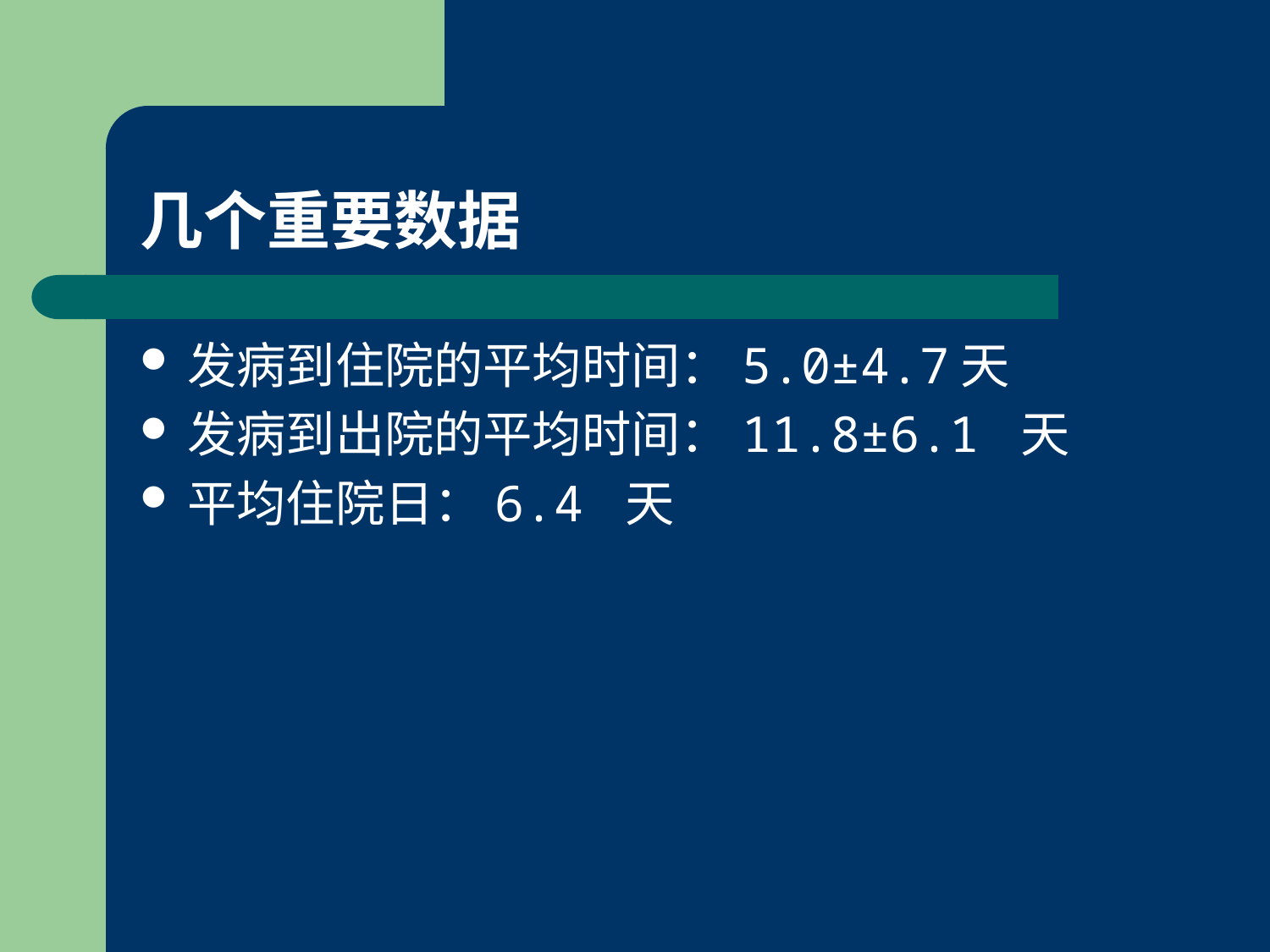

# 几个重要数据
发病到住院的平均时间：5.0±4.7天
发病到出院的平均时间：11.8±6.1 天
平均住院日：6.4 天